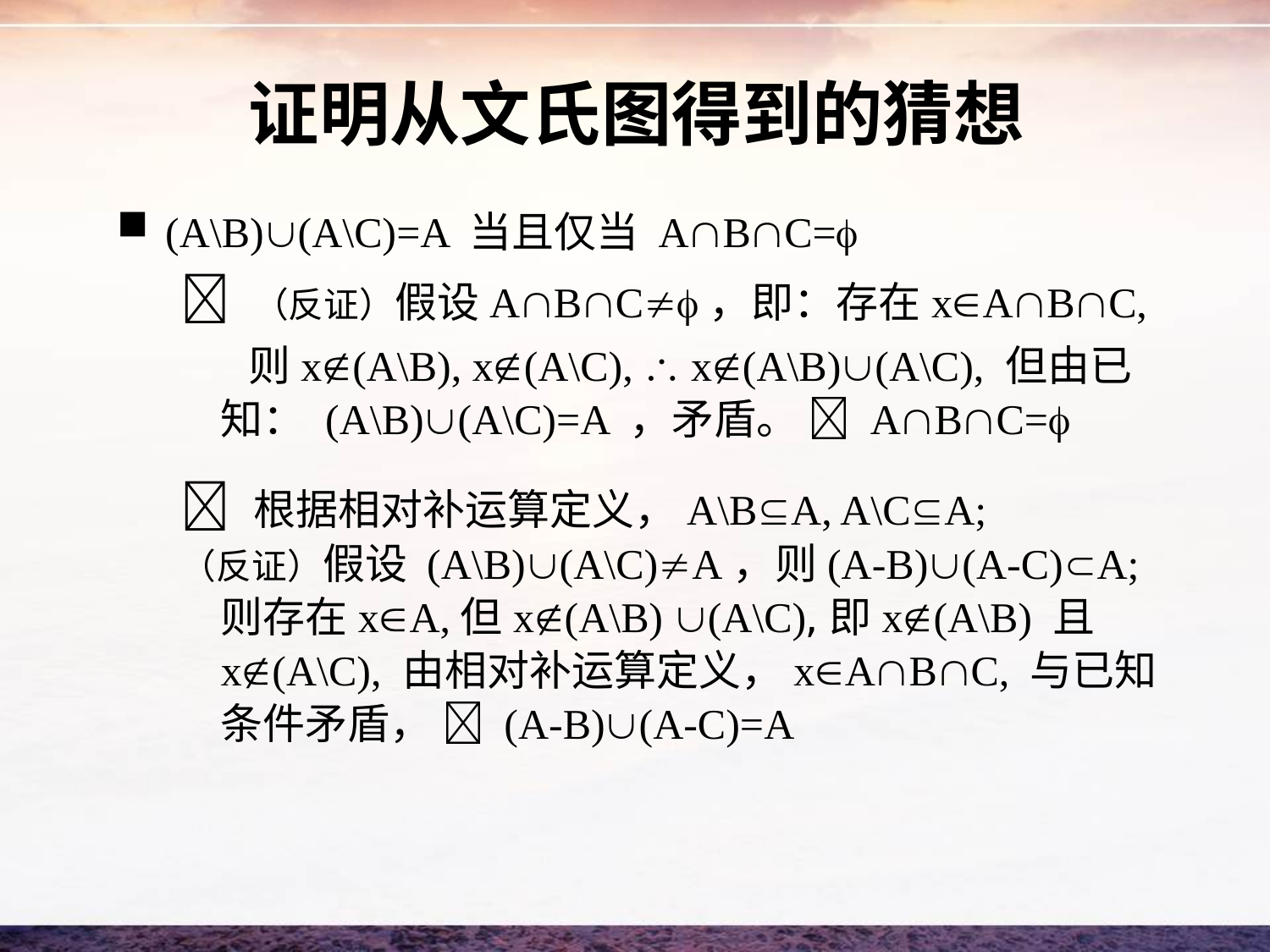

# 证明从文氏图得到的猜想
(A\B)∪(A\C)=A 当且仅当 A∩B∩C=φ
⇒ （反证）假设A∩B∩C≠φ，即：存在x∈A∩B∩C,
      则x∉(A\B), x∉(A\C), ∴ x∉(A\B)∪(A\C), 但由已知： (A\B)∪(A\C)=A ，矛盾。 ∴ A∩B∩C=φ
⇐ 根据相对补运算定义，A\B⊆A, A\C⊆A;
（反证）假设 (A\B)∪(A\C)≠A，则(A-B)∪(A-C)⊂A; 则存在x∈A,但x∉(A\B) ∪(A\C),即x∉(A\B) 且x∉(A\C), 由相对补运算定义，x∈A∩B∩C, 与已知条件矛盾， ∴ (A-B)∪(A-C)=A